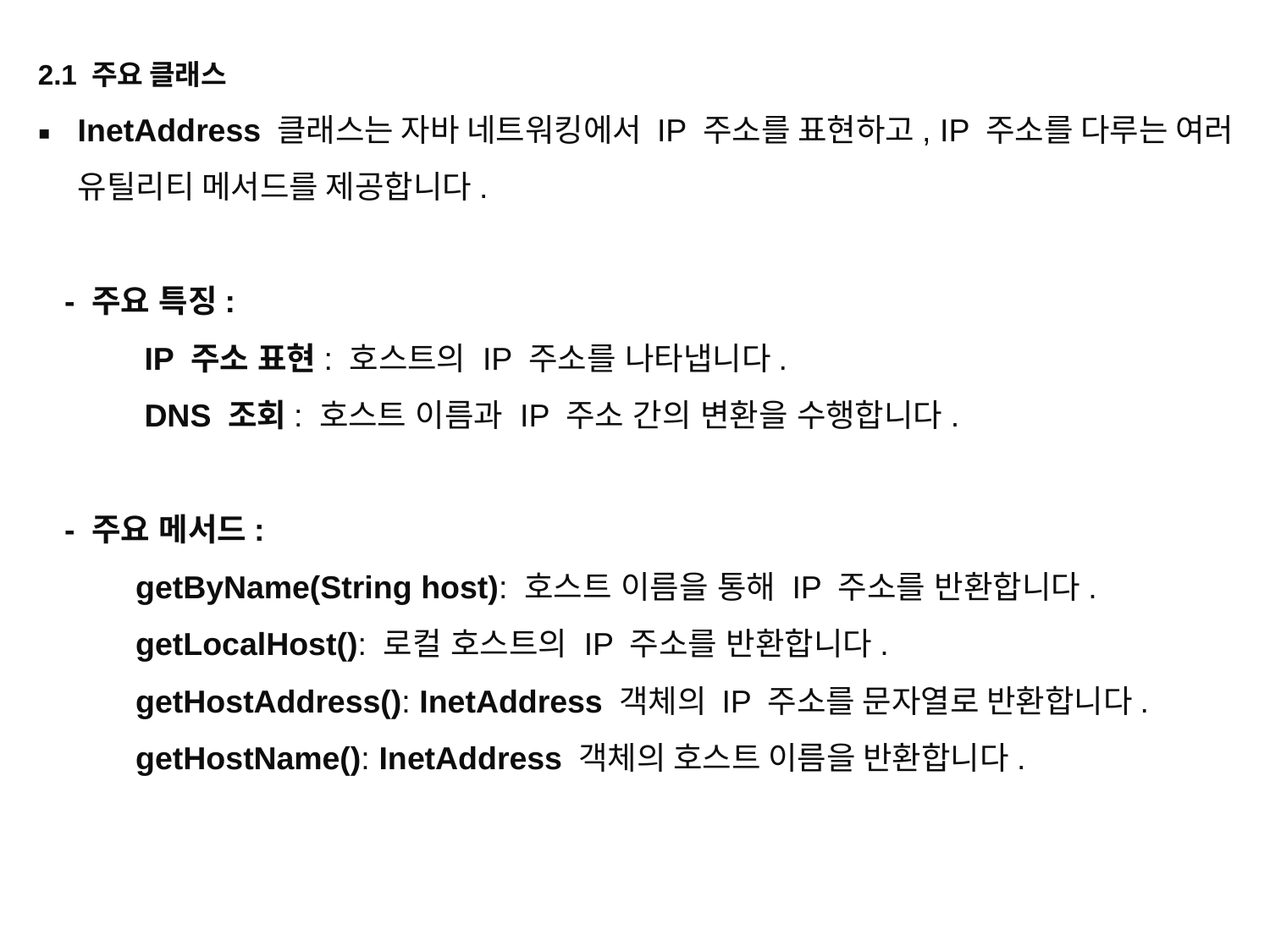

2.1 주요 클래스
InetAddress 클래스는 자바 네트워킹에서 IP 주소를 표현하고, IP 주소를 다루는 여러 유틸리티 메서드를 제공합니다.

   - 주요 특징:
            IP 주소 표현: 호스트의 IP 주소를 나타냅니다.
            DNS 조회: 호스트 이름과 IP 주소 간의 변환을 수행합니다.

   - 주요 메서드:
           getByName(String host): 호스트 이름을 통해 IP 주소를 반환합니다.
           getLocalHost(): 로컬 호스트의 IP 주소를 반환합니다.
           getHostAddress(): InetAddress 객체의 IP 주소를 문자열로 반환합니다.
           getHostName(): InetAddress 객체의 호스트 이름을 반환합니다.